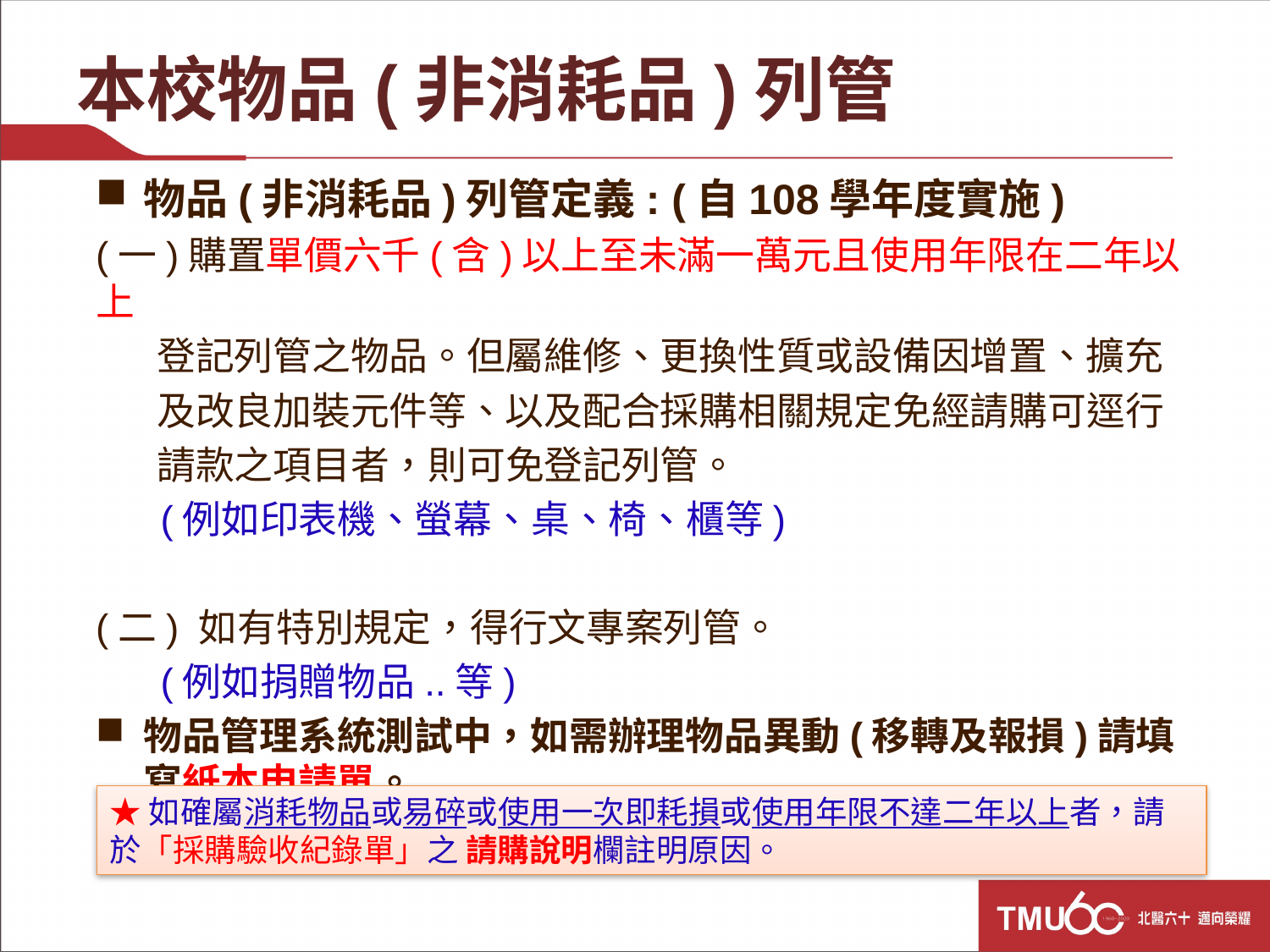

# 本校物品(非消耗品)列管
物品(非消耗品)列管定義: (自108學年度實施)
(一)購置單價六千(含)以上至未滿一萬元且使用年限在二年以上
      登記列管之物品。但屬維修、更換性質或設備因增置、擴充
      及改良加裝元件等、以及配合採購相關規定免經請購可逕行
      請款之項目者，則可免登記列管。
      (例如印表機、螢幕、桌、椅、櫃等)

(二) 如有特別規定，得行文專案列管。
      (例如捐贈物品..等)
物品管理系統測試中，如需辦理物品異動(移轉及報損)請填寫紙本申請單。
★如確屬消耗物品或易碎或使用一次即耗損或使用年限不達二年以上者，請於「採購驗收紀錄單」之 請購說明欄註明原因。